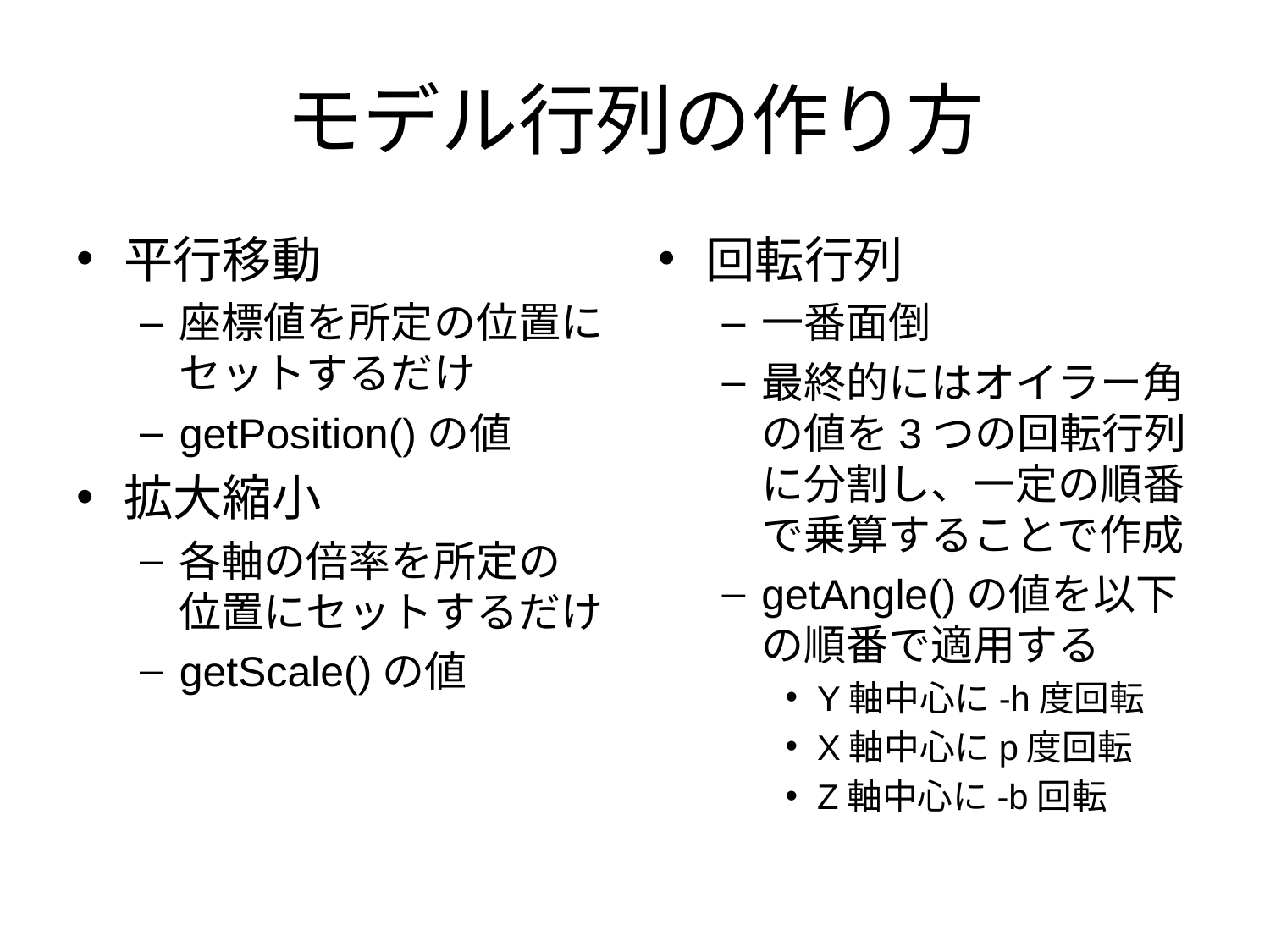

# モデル行列の作り方
平行移動
座標値を所定の位置にセットするだけ
getPosition()の値
拡大縮小
各軸の倍率を所定の
位置にセットするだけ
getScale()の値
回転行列
一番面倒
最終的にはオイラー角の値を3つの回転行列に分割し、一定の順番で乗算することで作成
getAngle()の値を以下の順番で適用する
Y軸中心に-h度回転
X軸中心にp度回転
Z軸中心に-b回転